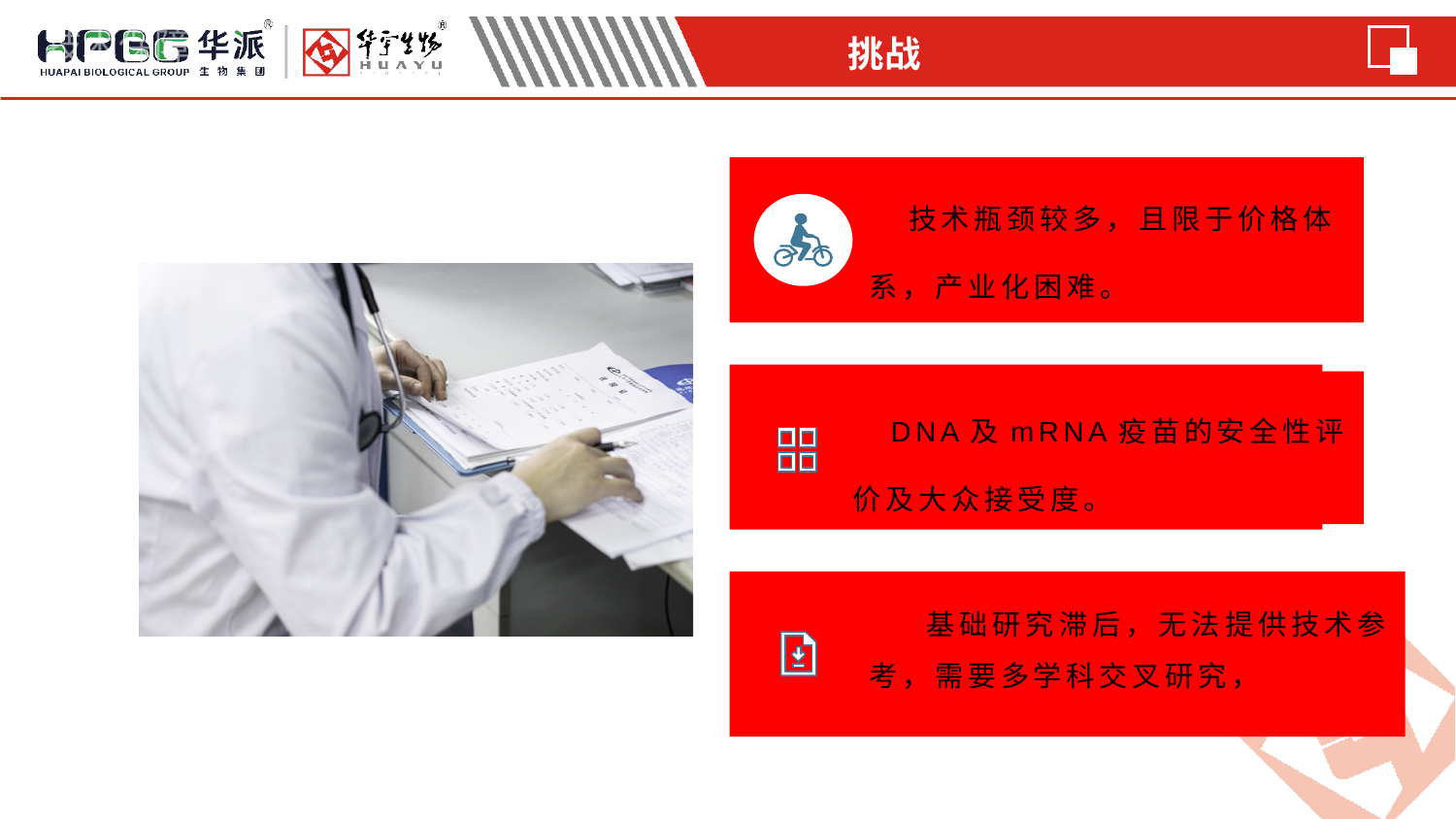

技术保障
                挑战

   技术瓶颈较多，且限于价格体系，产业化困难。

   DNA及mRNA疫苗的安全性评价及大众接受度。

       基础研究滞后，无法提供技术参考，需要多学科交叉研究，